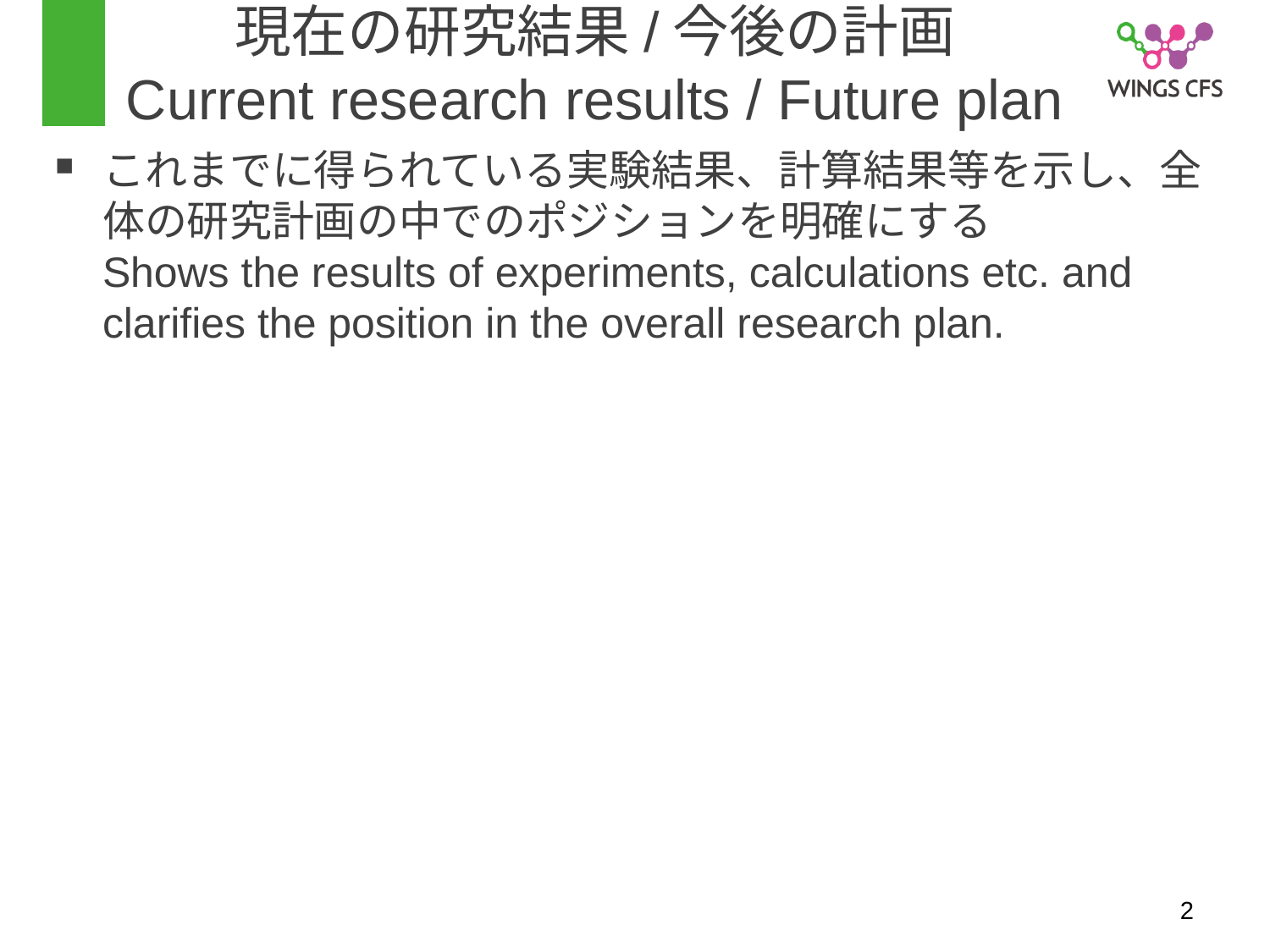

# 現在の研究結果/今後の計画 Current research results / Future plan
これまでに得られている実験結果、計算結果等を示し、全体の研究計画の中でのポジションを明確にする
Shows the results of experiments, calculations etc. and clarifies the position in the overall research plan.
2